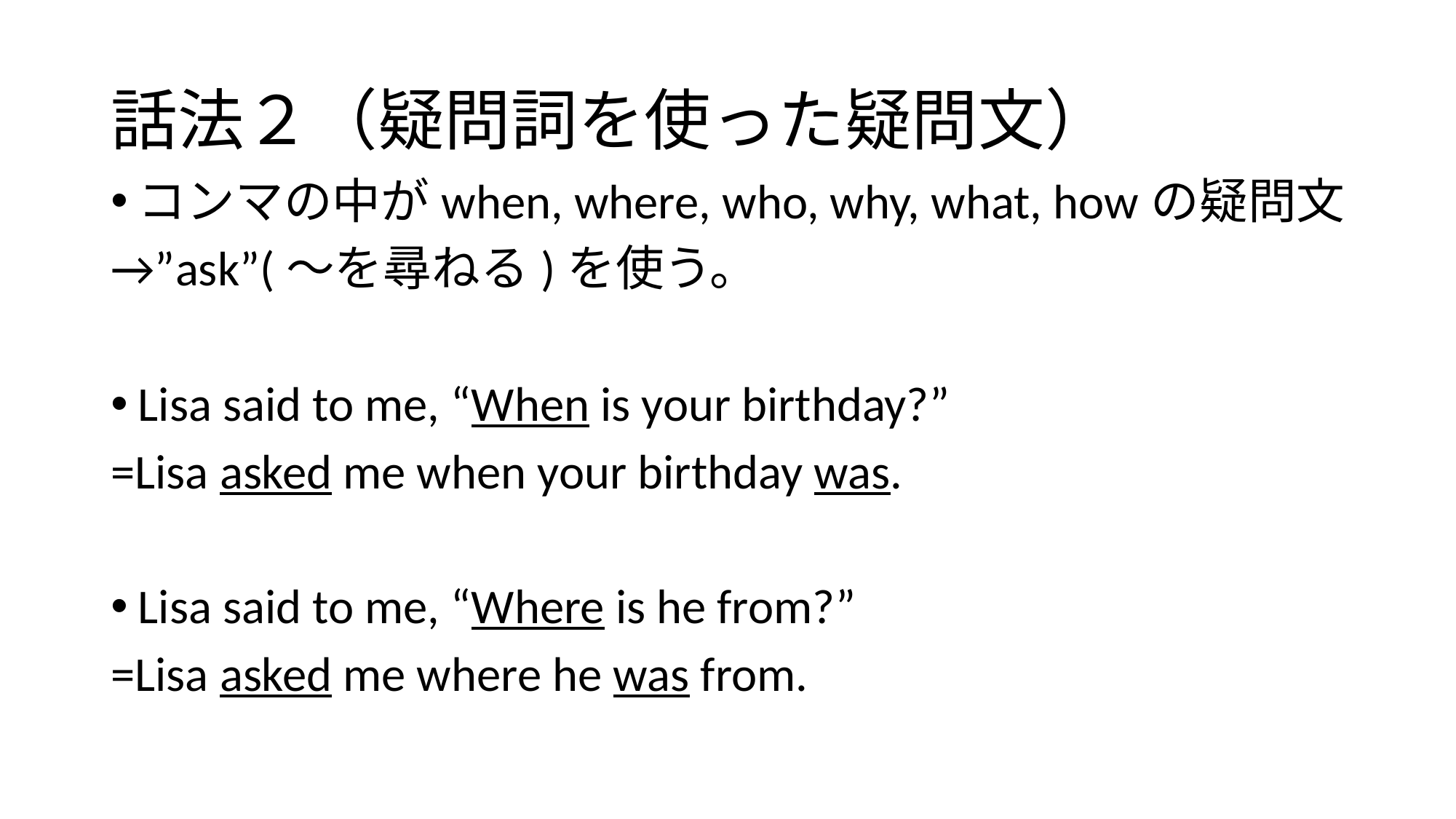

# 話法２（疑問詞を使った疑問文）
コンマの中がwhen, where, who, why, what, howの疑問文
→”ask”(～を尋ねる)を使う。

Lisa said to me, “When is your birthday?”
=Lisa asked me when your birthday was.

Lisa said to me, “Where is he from?”
=Lisa asked me where he was from.